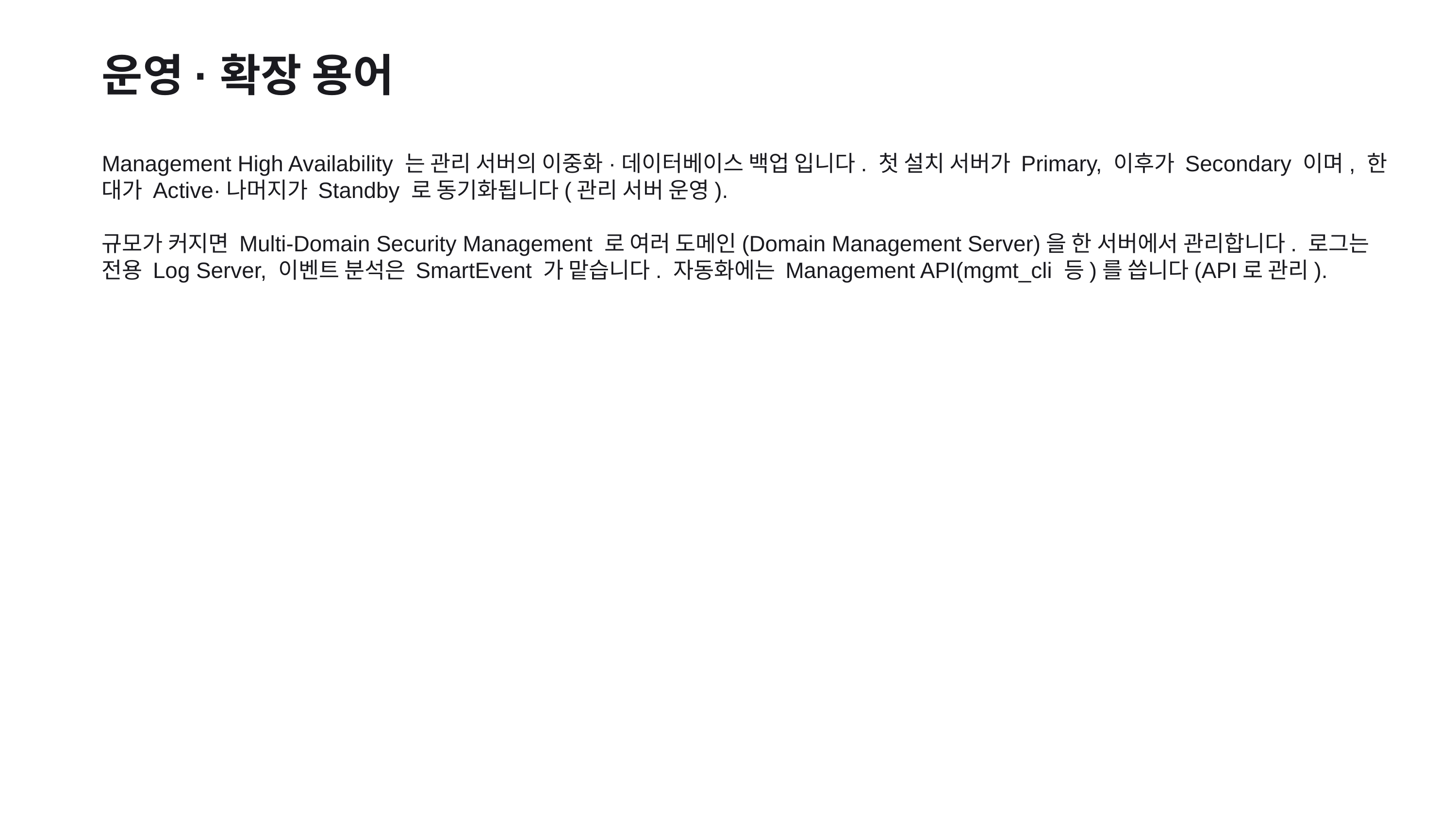

운영·확장 용어
Management High Availability 는 관리 서버의 이중화·데이터베이스 백업 입니다. 첫 설치 서버가 Primary, 이후가 Secondary 이며, 한 대가 Active·나머지가 Standby 로 동기화됩니다(관리 서버 운영).

규모가 커지면 Multi-Domain Security Management 로 여러 도메인(Domain Management Server)을 한 서버에서 관리합니다. 로그는 전용 Log Server, 이벤트 분석은 SmartEvent 가 맡습니다. 자동화에는 Management API(mgmt_cli 등)를 씁니다(API로 관리).